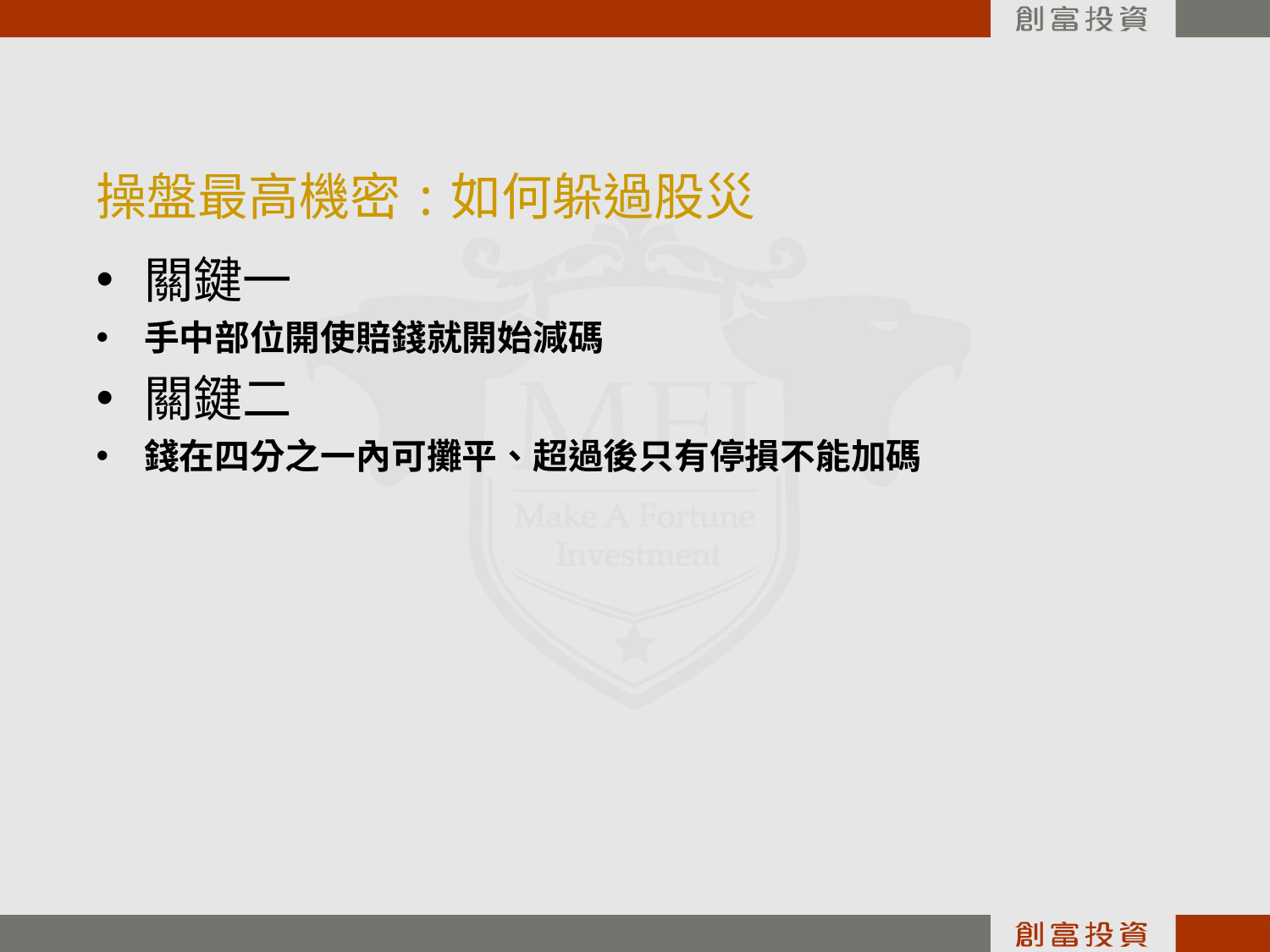

# 操盤最高機密:如何躲過股災
關鍵一
手中部位開使賠錢就開始減碼
關鍵二
錢在四分之一內可攤平、超過後只有停損不能加碼